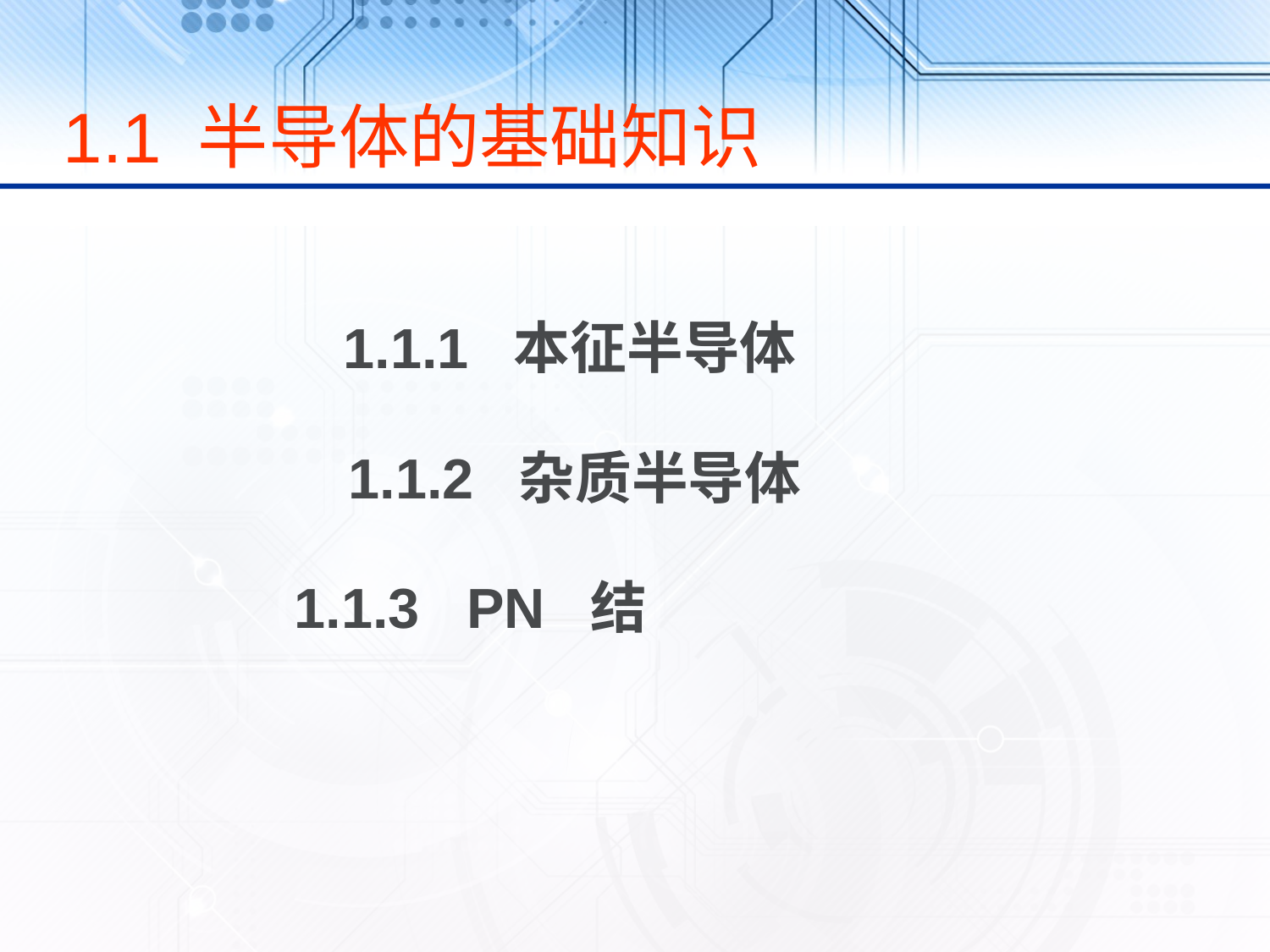

1.1 半导体的基础知识

1.1.1  本征半导体
1.1.2  杂质半导体

   1.1.3   PN  结